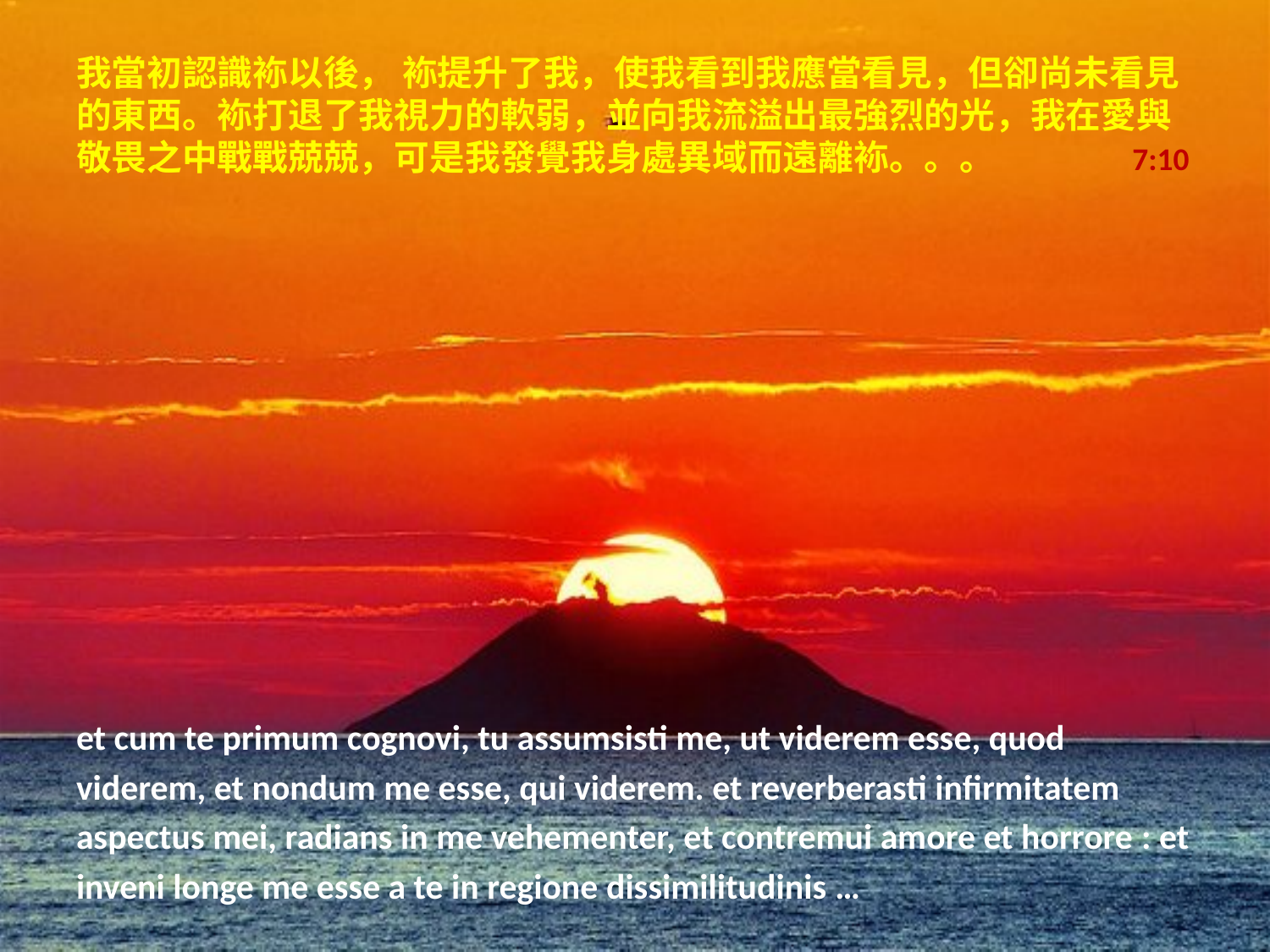

# 我當初認識袮以後， 袮提升了我，使我看到我應當看見，但卻尚未看見的東西。袮打退了我視力的軟弱，並向我流溢出最強烈的光，我在愛與敬畏之中戰戰兢兢，可是我發覺我身處異域而遠離袮。。。                7:10
et cum te primum cognovi, tu assumsisti me, ut viderem esse, quod
viderem, et nondum me esse, qui viderem. et reverberasti infirmitatem
aspectus mei, radians in me vehementer, et contremui amore et horrore : et
inveni longe me esse a te in regione dissimilitudinis …